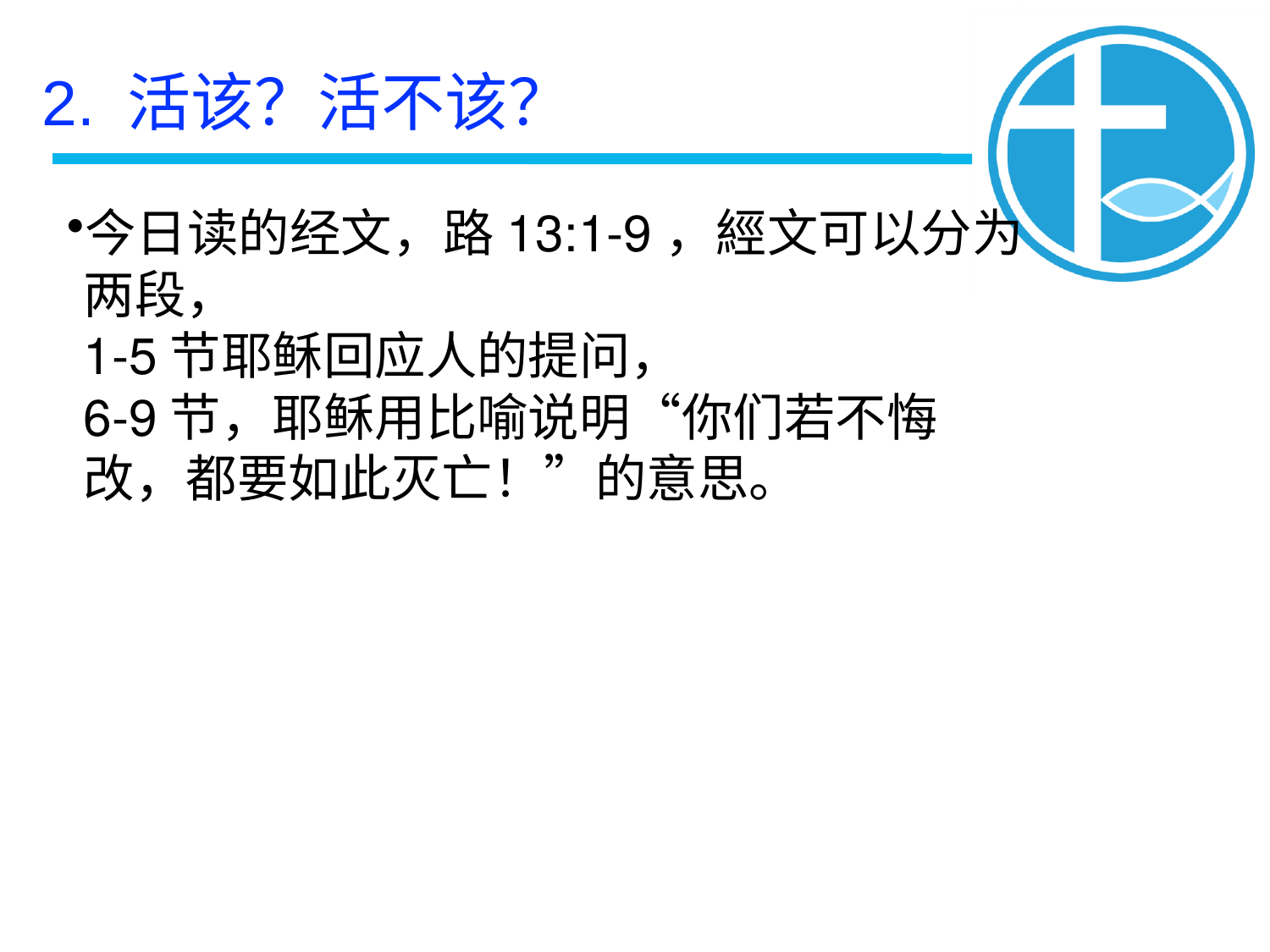

2. 活该？活不该？
今日读的经文，路13:1-9，經文可以分为两段，
1-5节耶稣回应人的提问，
6-9节，耶稣用比喻说明“你们若不悔改，都要如此灭亡！”的意思。